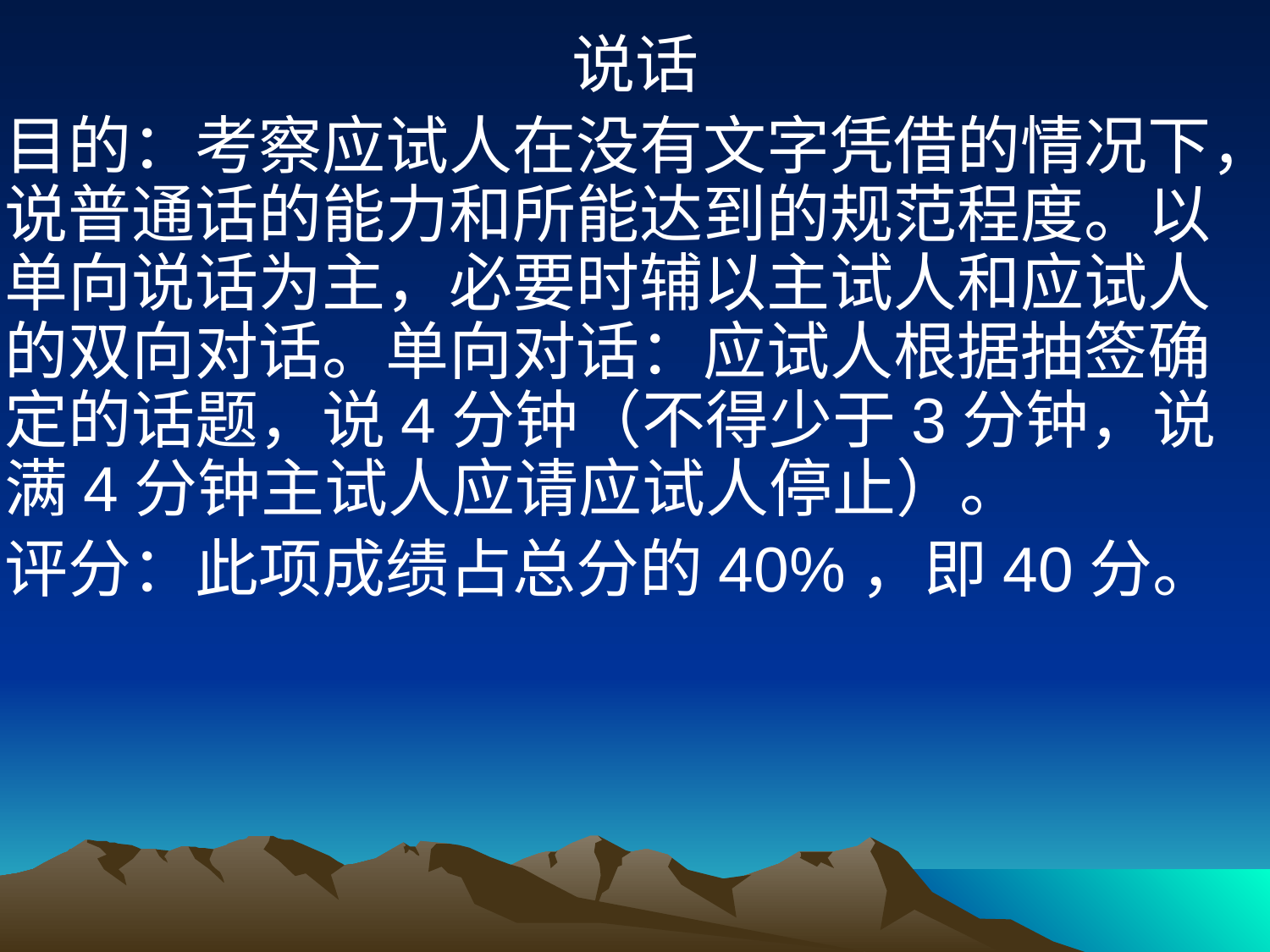

说话
目的：考察应试人在没有文字凭借的情况下，说普通话的能力和所能达到的规范程度。以单向说话为主，必要时辅以主试人和应试人的双向对话。单向对话：应试人根据抽签确定的话题，说4分钟（不得少于3分钟，说满4分钟主试人应请应试人停止）。
评分：此项成绩占总分的40%，即40分。